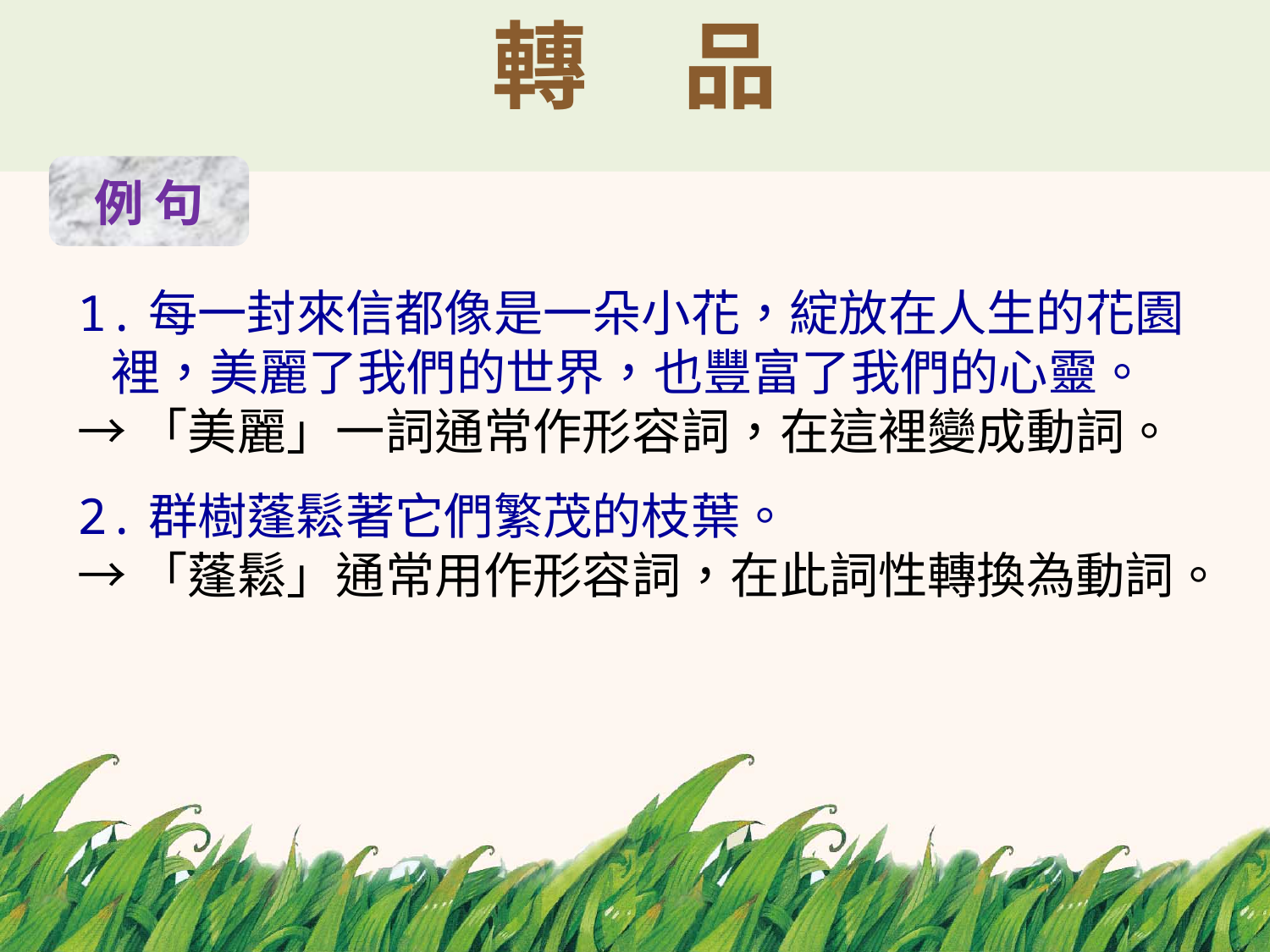

# 轉　品
例 句
1.每一封來信都像是一朵小花，綻放在人生的花園
  裡，美麗了我們的世界，也豐富了我們的心靈。
→「美麗」一詞通常作形容詞，在這裡變成動詞。

2.群樹蓬鬆著它們繁茂的枝葉。
→「蓬鬆」通常用作形容詞，在此詞性轉換為動詞。